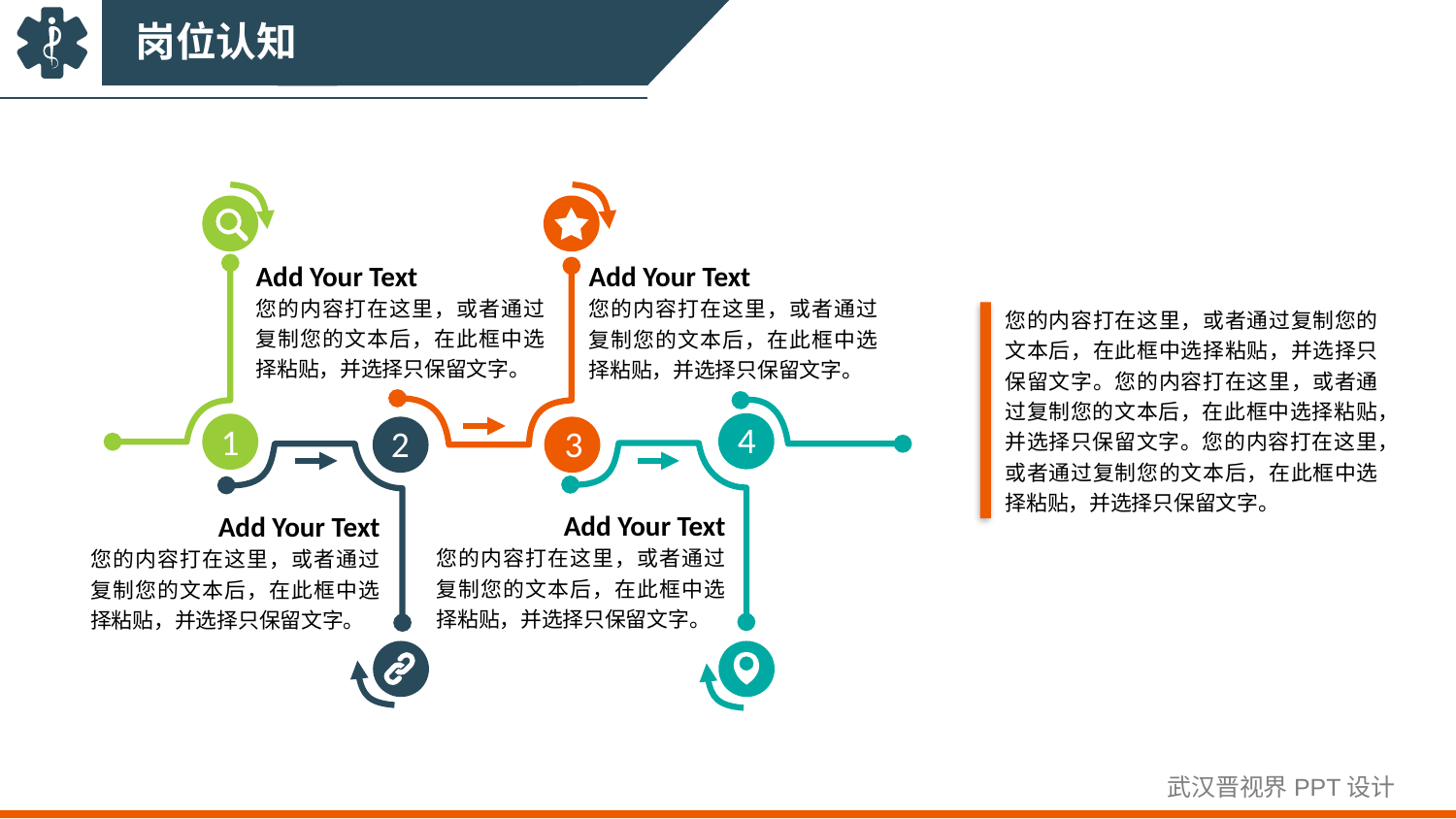

岗位认知

Add Your Text
Add Your Text

您的内容打在这里，或者通过复制您的文本后，在此框中选择粘贴，并选择只保留文字。
您的内容打在这里，或者通过复制您的文本后，在此框中选择粘贴，并选择只保留文字。

4
1

2
3

Add Your Text
Add Your Text
您的内容打在这里，或者通过复制您的文本后，在此框中选择粘贴，并选择只保留文字。
您的内容打在这里，或者通过复制您的文本后，在此框中选择粘贴，并选择只保留文字。

您的内容打在这里，或者通过复制您的文本后，在此框中选择粘贴，并选择只保留文字。您的内容打在这里，或者通过复制您的文本后，在此框中选择粘贴，并选择只保留文字。您的内容打在这里，或者通过复制您的文本后，在此框中选择粘贴，并选择只保留文字。